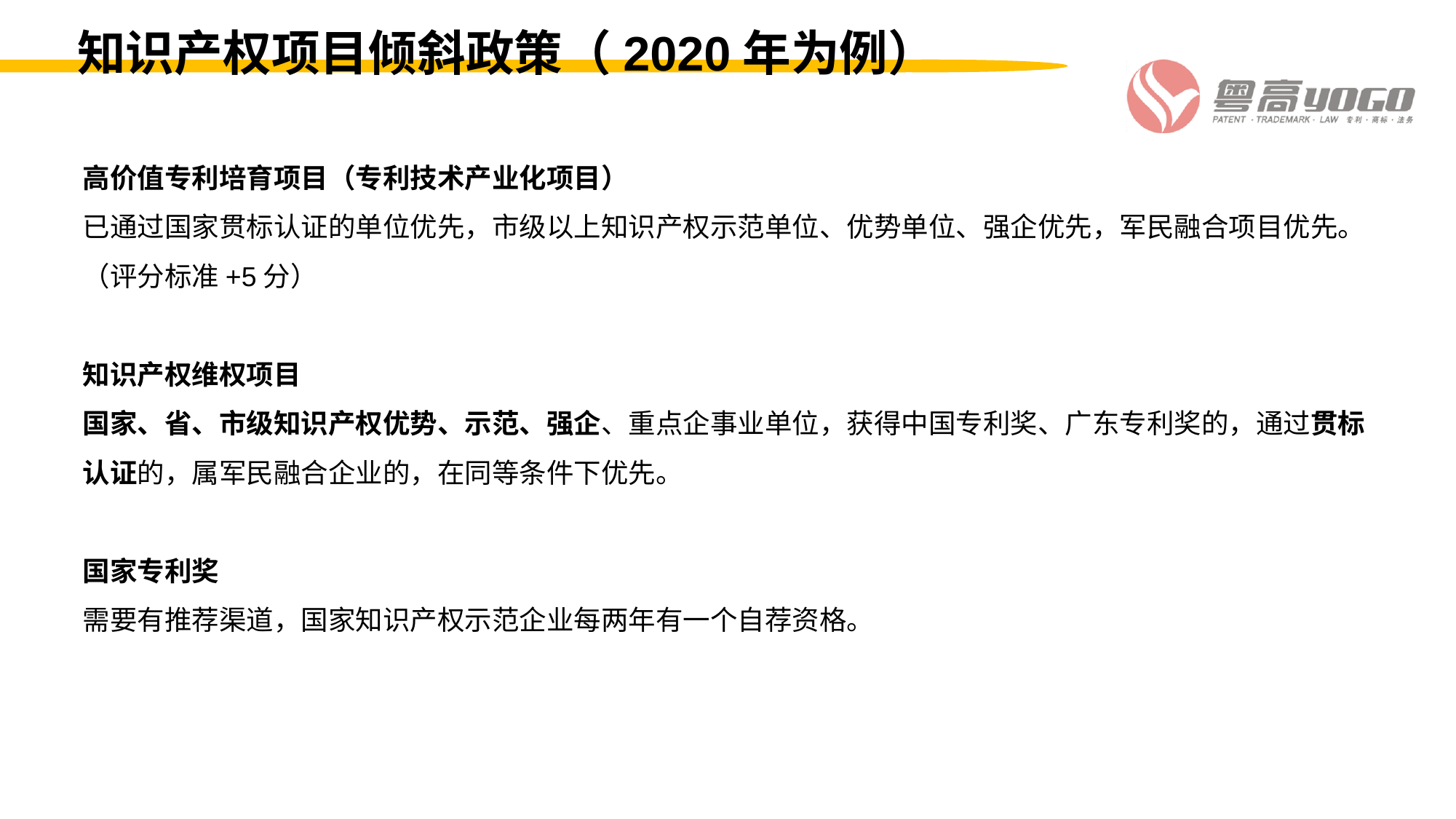

知识产权项目倾斜政策（2020年为例）
高价值专利培育项目（专利技术产业化项目）
已通过国家贯标认证的单位优先，市级以上知识产权示范单位、优势单位、强企优先，军民融合项目优先。（评分标准+5分）

知识产权维权项目
国家、省、市级知识产权优势、示范、强企、重点企事业单位，获得中国专利奖、广东专利奖的，通过贯标认证的，属军民融合企业的，在同等条件下优先。

国家专利奖
需要有推荐渠道，国家知识产权示范企业每两年有一个自荐资格。